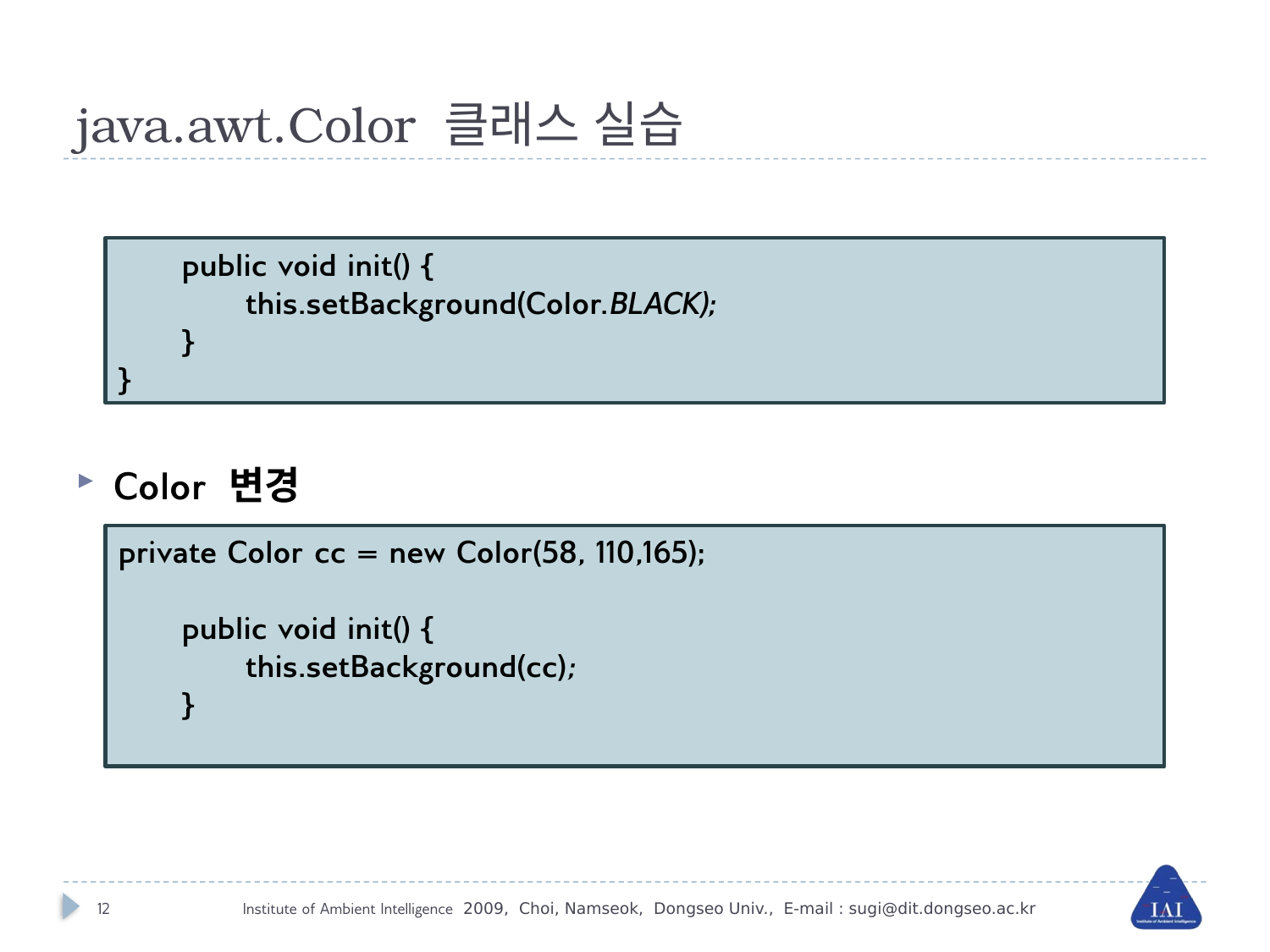

# java.awt.Color 클래스 실습

Color 변경
public void init() {
this.setBackground(Color.BLACK);
}
}
private Color cc = new Color(58, 110,165);

public void init() {
this.setBackground(cc);
}